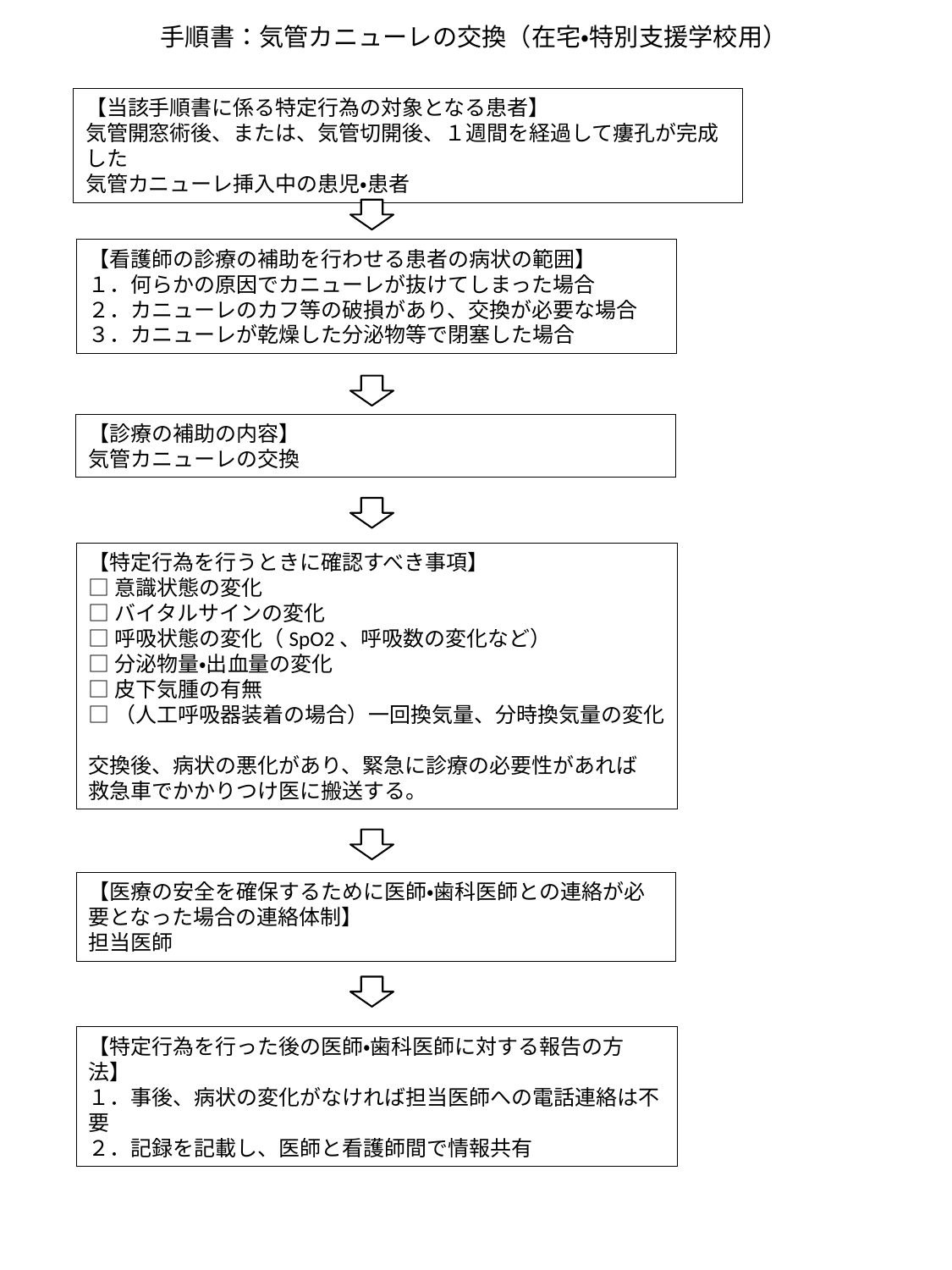

手順書：気管カニューレの交換（在宅・特別支援学校用）
【当該手順書に係る特定行為の対象となる患者】
気管開窓術後、または、気管切開後、１週間を経過して瘻孔が完成した
気管カニューレ挿入中の患児・患者

【看護師の診療の補助を行わせる患者の病状の範囲】
１．何らかの原因でカニューレが抜けてしまった場合
２．カニューレのカフ等の破損があり、交換が必要な場合
３．カニューレが乾燥した分泌物等で閉塞した場合

【診療の補助の内容】
気管カニューレの交換

【特定行為を行うときに確認すべき事項】
□意識状態の変化
□バイタルサインの変化
□呼吸状態の変化（SpO2、呼吸数の変化など）
□分泌物量・出血量の変化
□皮下気腫の有無
□（人工呼吸器装着の場合）一回換気量、分時換気量の変化

交換後、病状の悪化があり、緊急に診療の必要性があれば
救急車でかかりつけ医に搬送する。

【医療の安全を確保するために医師・歯科医師との連絡が必要となった場合の連絡体制】
担当医師

【特定行為を行った後の医師・歯科医師に対する報告の方法】
１．事後、病状の変化がなければ担当医師への電話連絡は不要
２．記録を記載し、医師と看護師間で情報共有